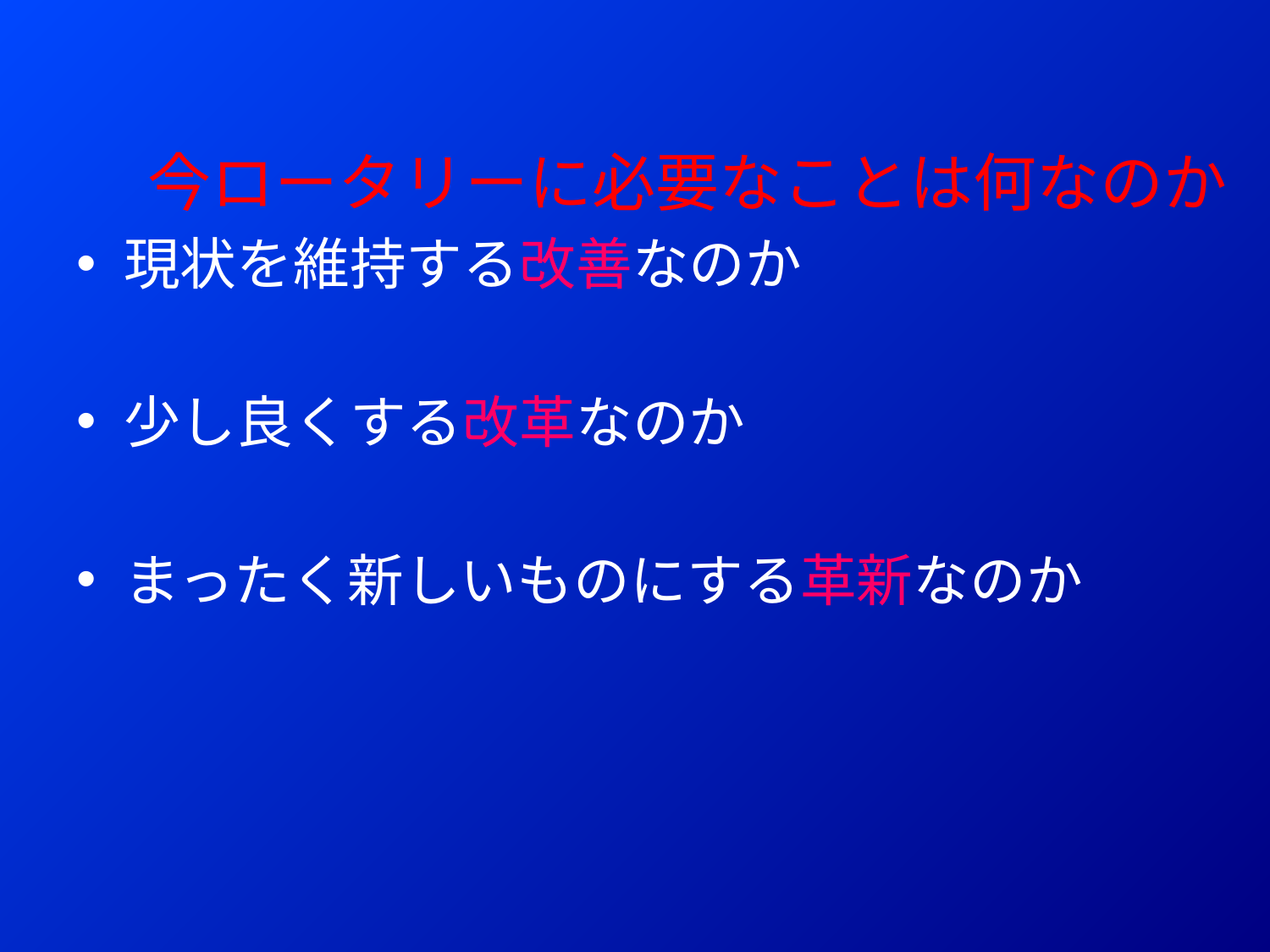

現状を維持する改善なのか

少し良くする改革なのか

まったく新しいものにする革新なのか
今ロータリーに必要なことは何なのか